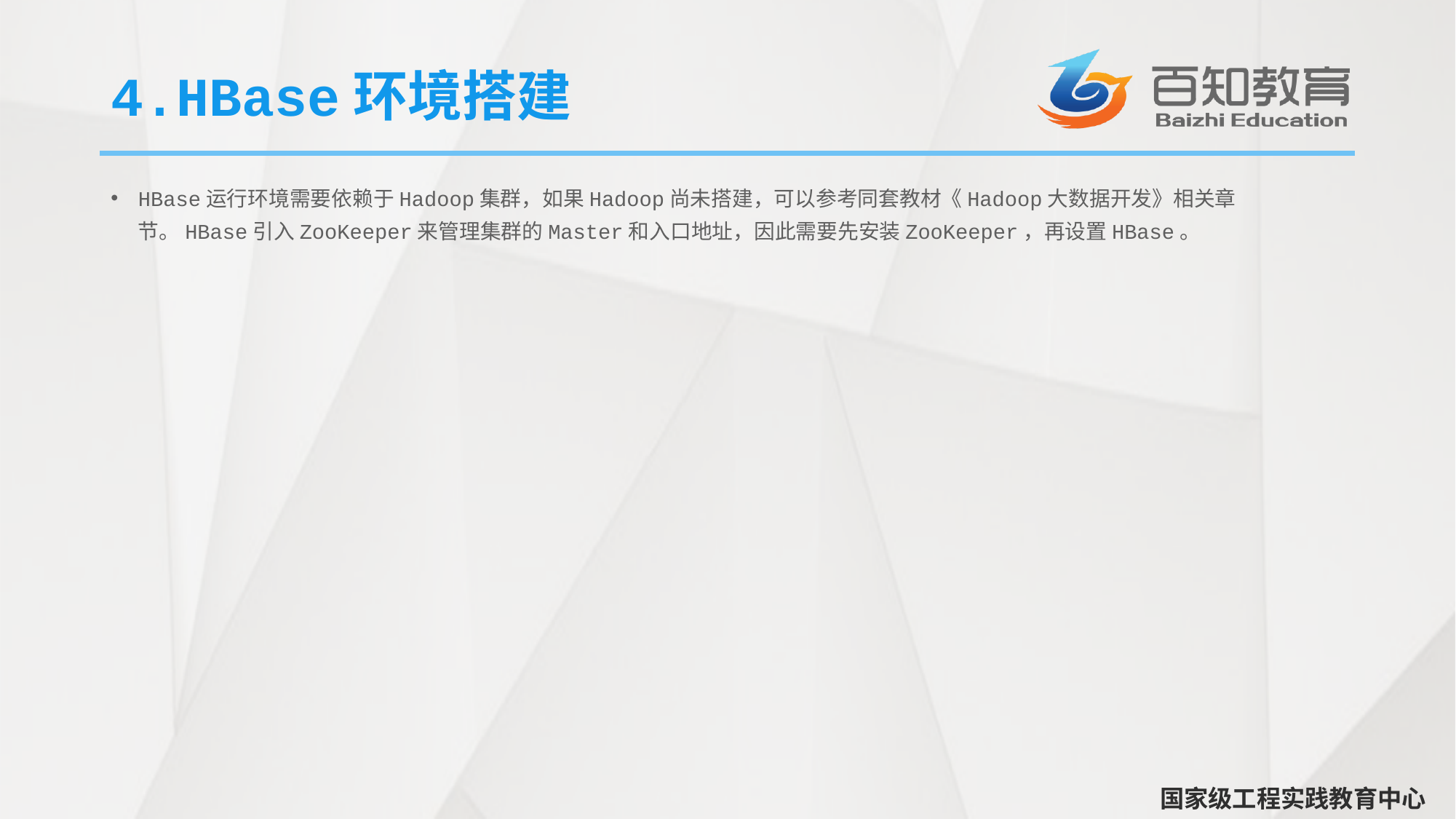

# 4.HBase环境搭建
HBase运行环境需要依赖于Hadoop集群，如果Hadoop尚未搭建，可以参考同套教材《Hadoop大数据开发》相关章节。HBase引入ZooKeeper来管理集群的Master和入口地址，因此需要先安装ZooKeeper，再设置HBase。